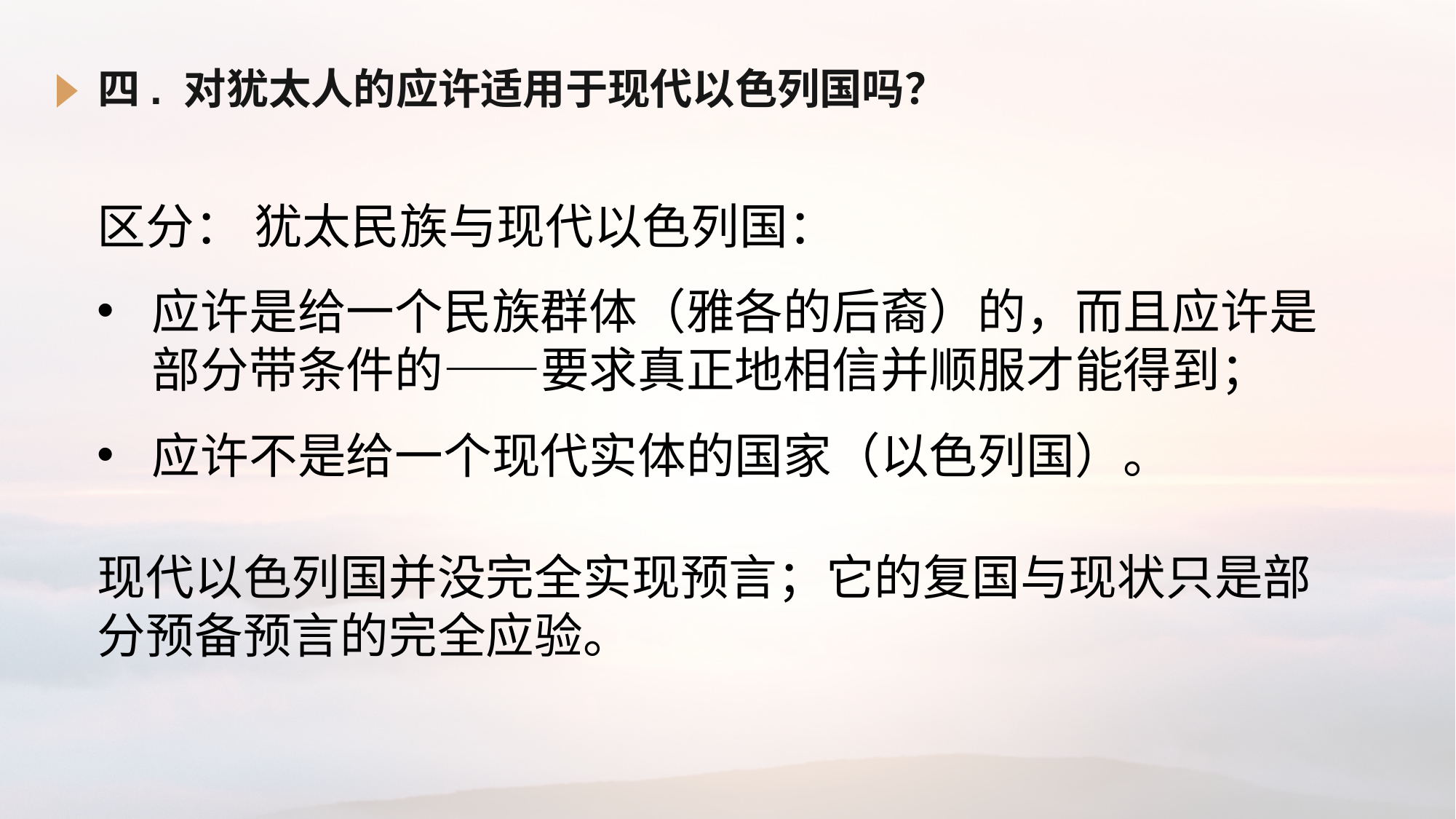

# 四. 对犹太人的应许适用于现代以色列国吗？
区分： 犹太民族与现代以色列国：
应许是给一个民族群体（雅各的后裔）的，而且应许是部分带条件的——要求真正地相信并顺服才能得到；
应许不是给一个现代实体的国家（以色列国）。
现代以色列国并没完全实现预言；它的复国与现状只是部分预备预言的完全应验。